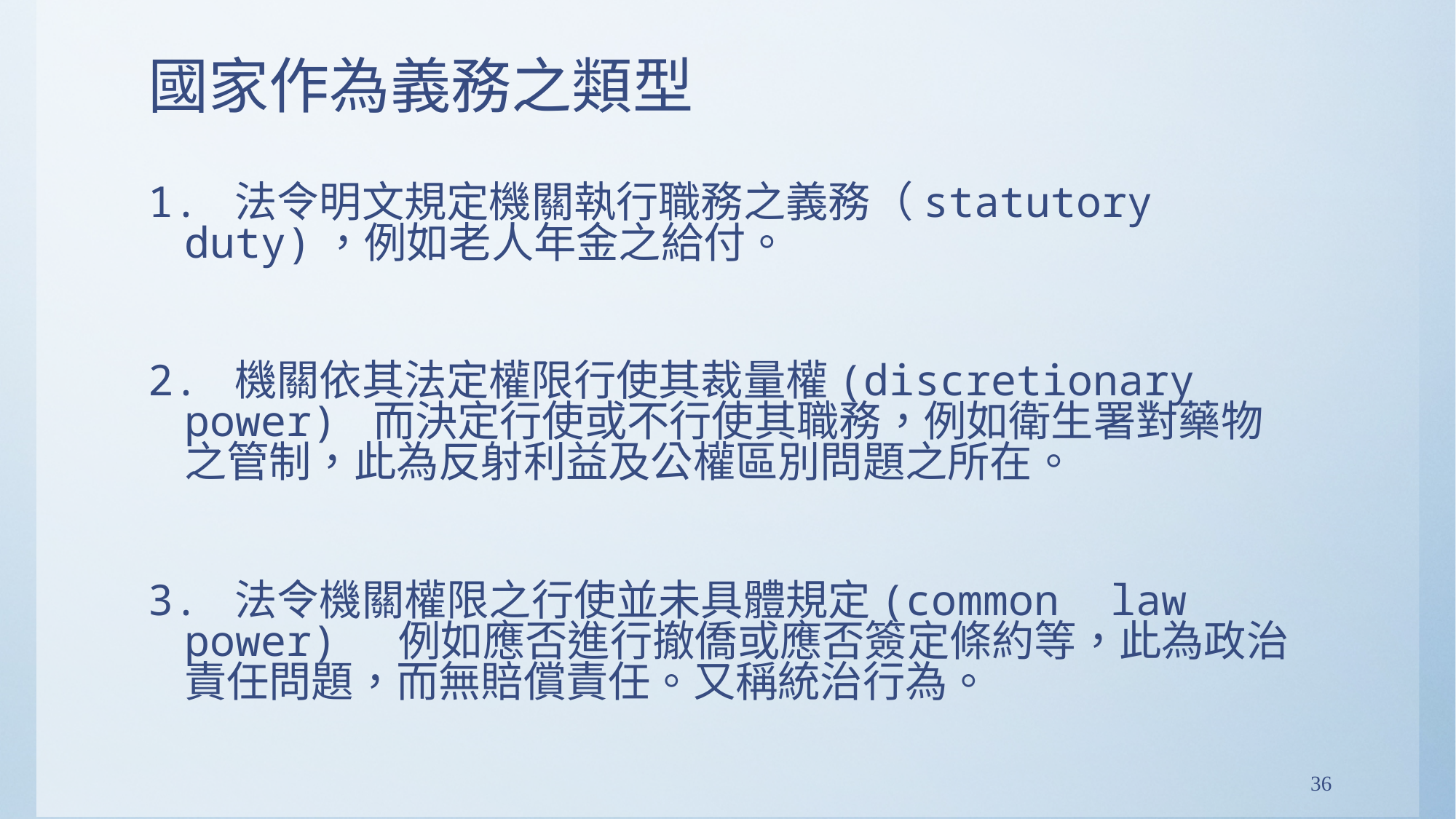

# 國家作為義務之類型
1. 法令明文規定機關執行職務之義務（statutory duty)，例如老人年金之給付。

2. 機關依其法定權限行使其裁量權(discretionary power) 而決定行使或不行使其職務，例如衛生署對藥物之管制，此為反射利益及公權區別問題之所在。

3. 法令機關權限之行使並未具體規定(common  law power)  例如應否進行撤僑或應否簽定條約等，此為政治責任問題，而無賠償責任。又稱統治行為。

36